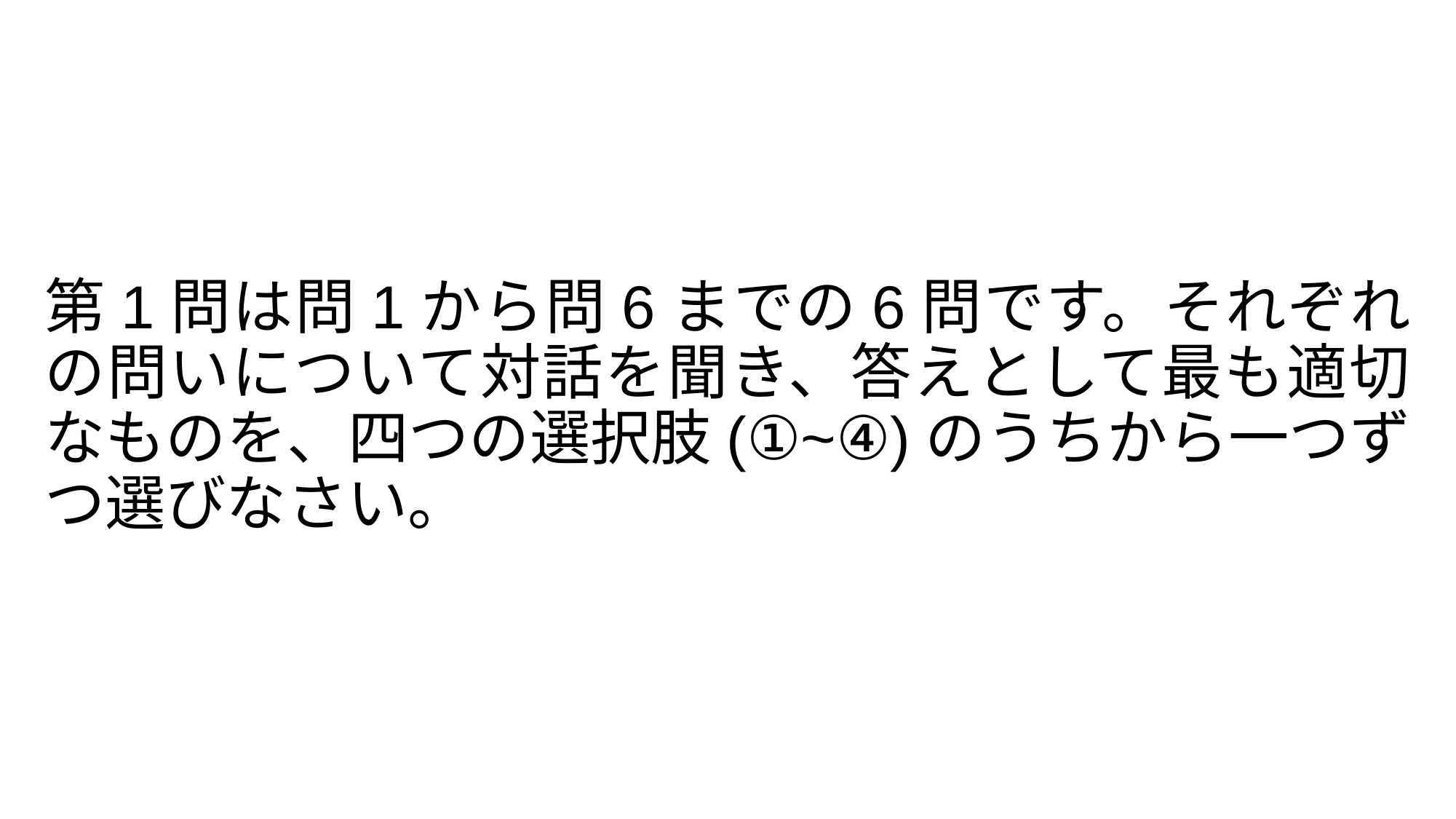

第1問は問1から問6までの6問です。それぞれの問いについて対話を聞き、答えとして最も適切なものを、四つの選択肢(①~④)のうちから一つずつ選びなさい。